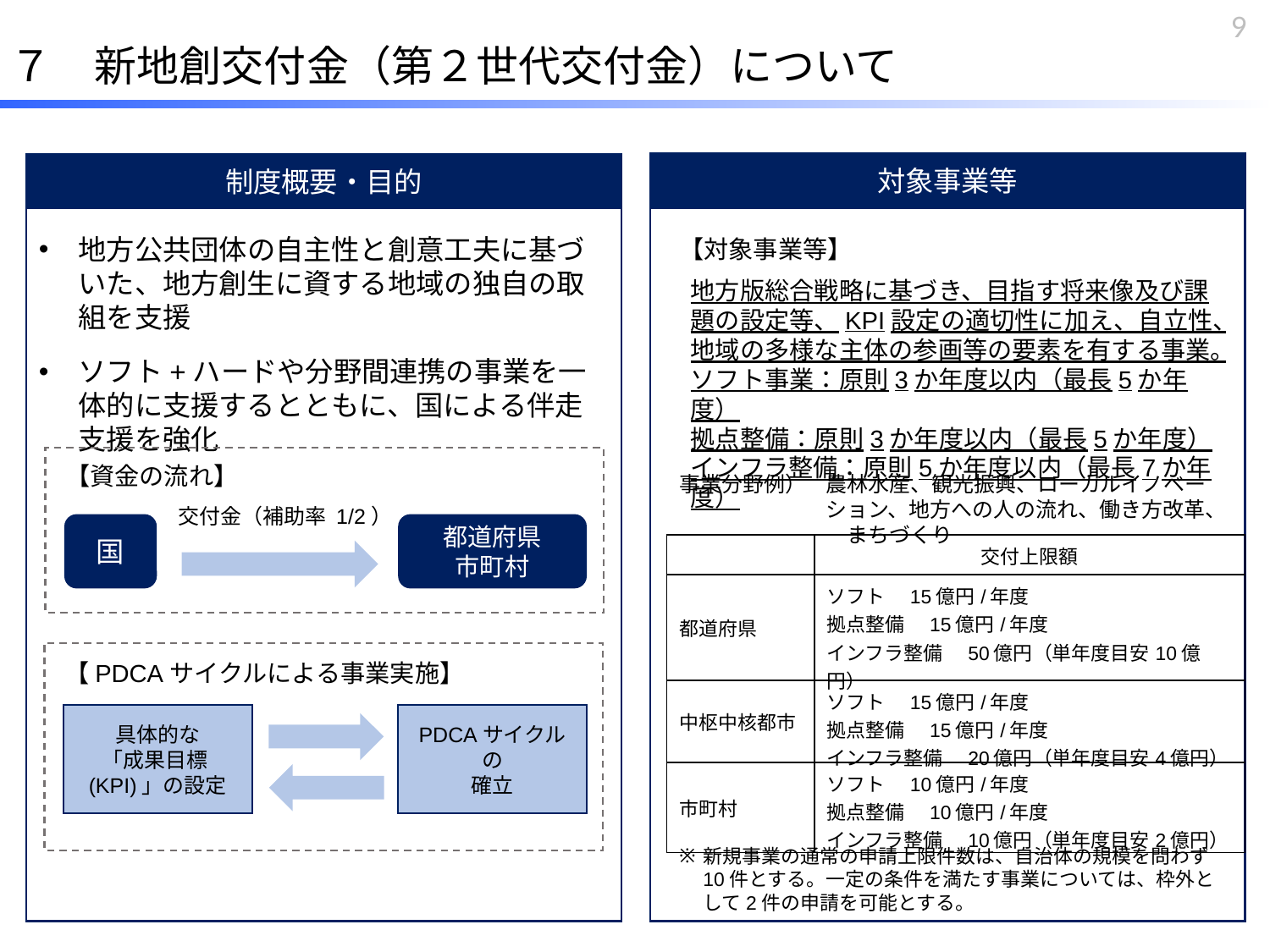

9
７　新地創交付金（第２世代交付金）について

対象事業等
制度概要・目的

地方公共団体の自主性と創意工夫に基づいた、地方創生に資する地域の独自の取組を支援
ソフト+ハードや分野間連携の事業を一体的に支援するとともに、国による伴走支援を強化
【対象事業等】
地方版総合戦略に基づき、目指す将来像及び課題の設定等、KPI設定の適切性に加え、自立性、地域の多様な主体の参画等の要素を有する事業。
ソフト事業：原則3か年度以内（最長5か年度）
拠点整備：原則3か年度以内（最長5か年度）
インフラ整備：原則5か年度以内（最長7か年度）

【資金の流れ】
交付金（補助率 1/2）
国
都道府県
市町村

事業分野例）
農林水産、観光振興、ローカルイノベーション、地方への人の流れ、働き方改革、　まちづくり
|  | 交付上限額 |
| --- | --- |
| 都道府県 | ソフト　15億円/年度 拠点整備　15億円/年度 インフラ整備　50億円（単年度目安10億円） |
| 中枢中核都市 | ソフト　15億円/年度 拠点整備　15億円/年度 インフラ整備　20億円（単年度目安4億円） |
| 市町村 | ソフト　10億円/年度 拠点整備　10億円/年度 インフラ整備　10億円（単年度目安2億円） |

【PDCAサイクルによる事業実施】
具体的な
「成果目標(KPI)」の設定
PDCAサイクルの
確立

新規事業の通常の申請上限件数は、自治体の規模を問わず10件とする。一定の条件を満たす事業については、枠外として2件の申請を可能とする。